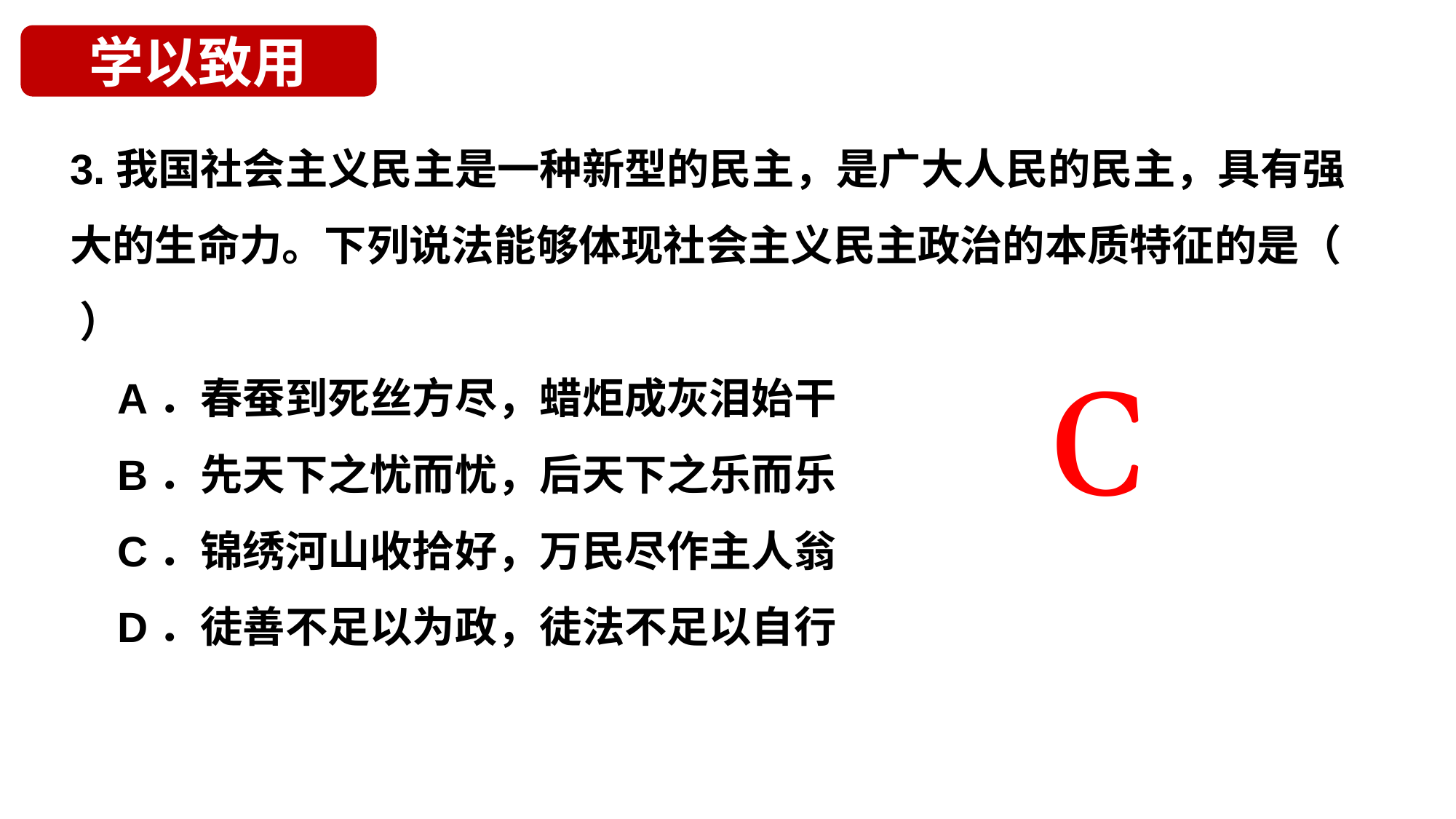

学以致用
3.我国社会主义民主是一种新型的民主，是广大人民的民主，具有强大的生命力。下列说法能够体现社会主义民主政治的本质特征的是（    ）
    A．春蚕到死丝方尽，蜡炬成灰泪始干
    B．先天下之忧而忧，后天下之乐而乐
    C．锦绣河山收拾好，万民尽作主人翁
    D．徒善不足以为政，徒法不足以自行

C